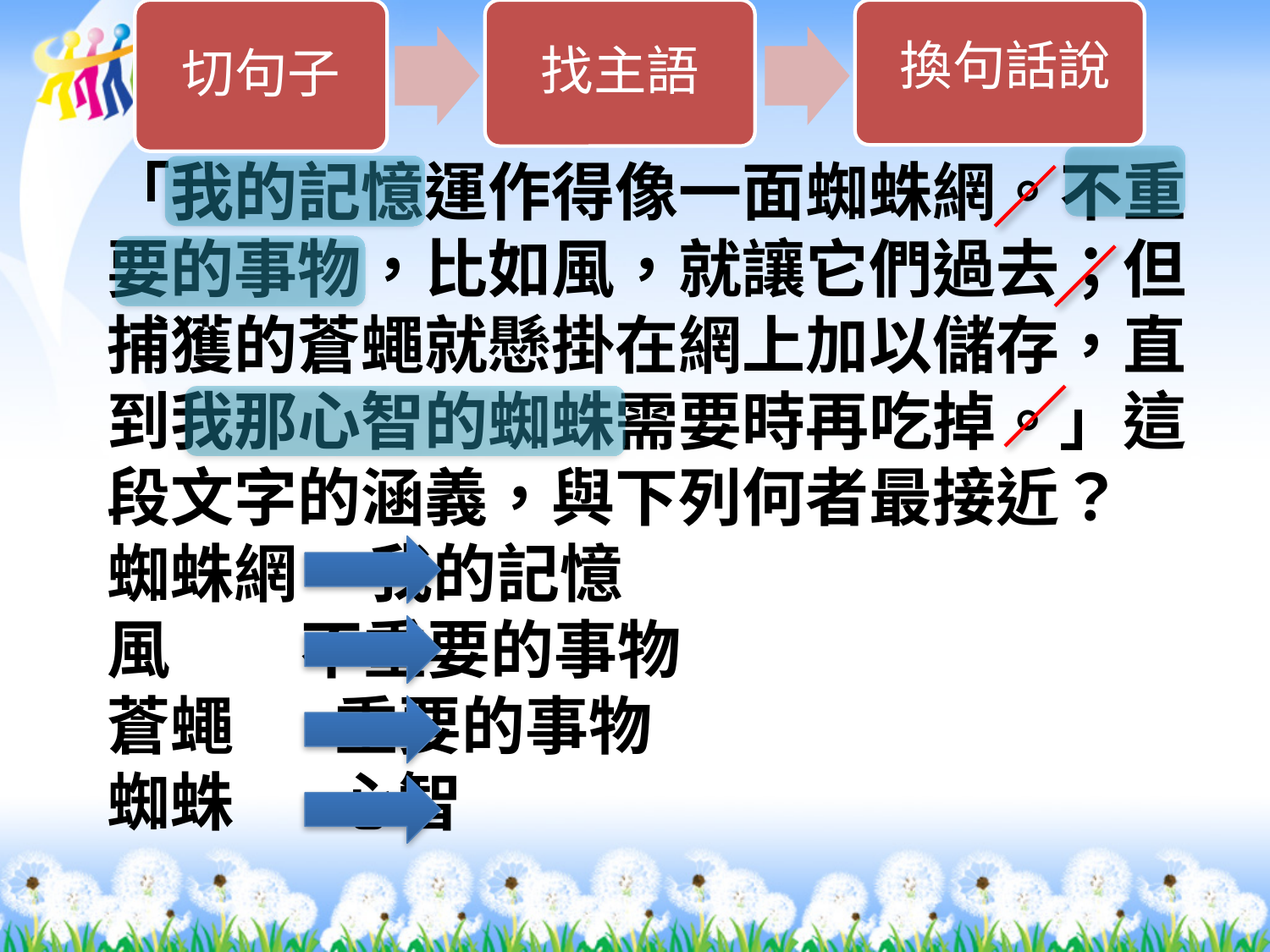

切句子

找主語

換句話說

「我的記憶運作得像一面蜘蛛網。不重要的事物，比如風，就讓它們過去；但
捕獲的蒼蠅就懸掛在網上加以儲存，直到我那心智的蜘蛛需要時再吃掉。」這
段文字的涵義，與下列何者最接近？
蜘蛛網     我的記憶
風         不重要的事物
蒼蠅       重要的事物
蜘蛛       心智